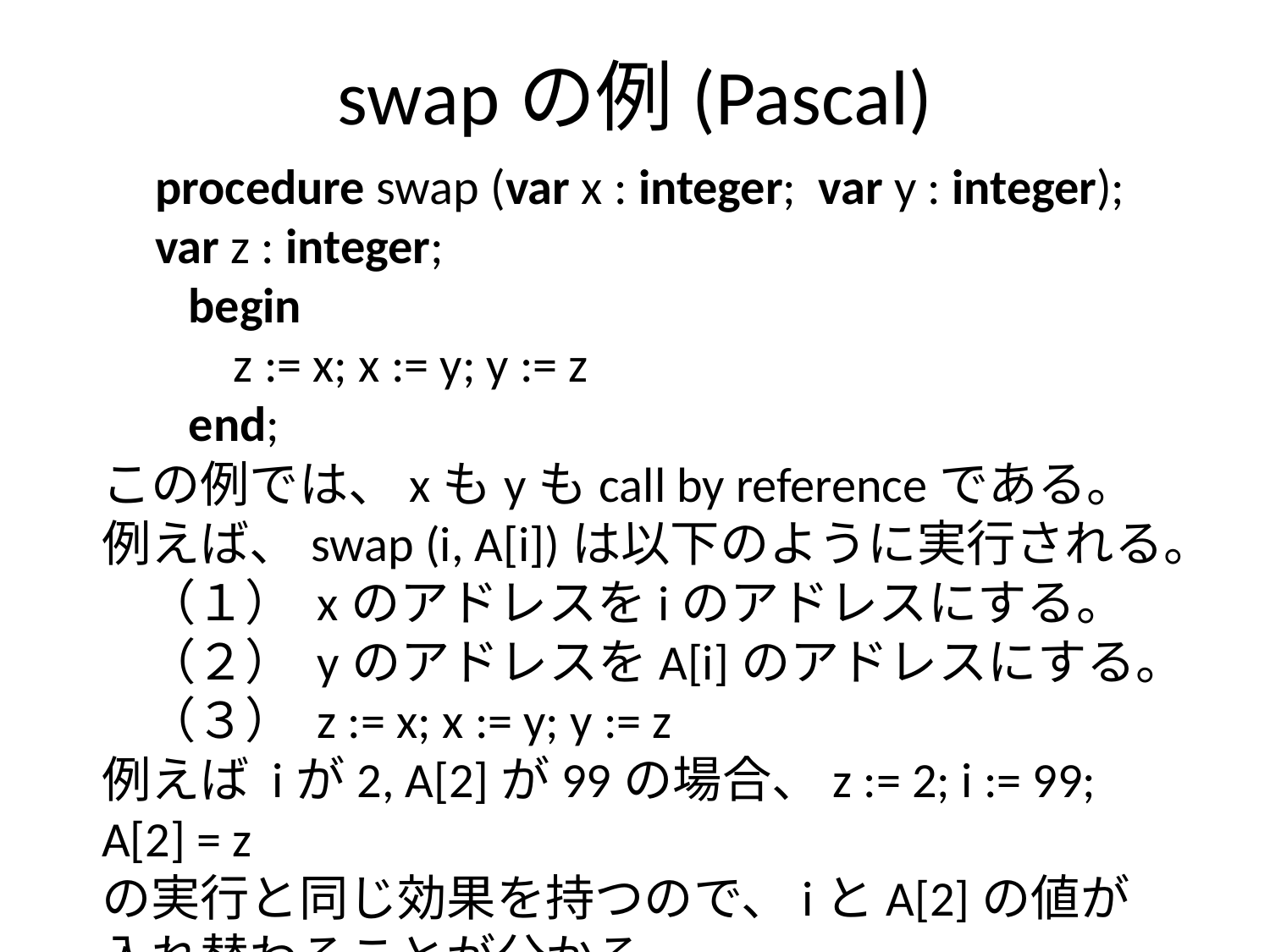

# swapの例(Pascal)
 procedure swap (var x : integer;  var y : integer);
 var z : integer;
    begin
        z := x; x := y; y := z
    end;
この例では、xもyもcall by referenceである。例えば、swap (i, A[i])は以下のように実行される。
   （１） xのアドレスをiのアドレスにする。
   （２） yのアドレスをA[i]のアドレスにする。
   （３） z := x; x := y; y := z
例えば iが2, A[2]が99の場合、z := 2; i := 99; A[2] = z
の実行と同じ効果を持つので、iとA[2]の値が入れ替わることが分かる。